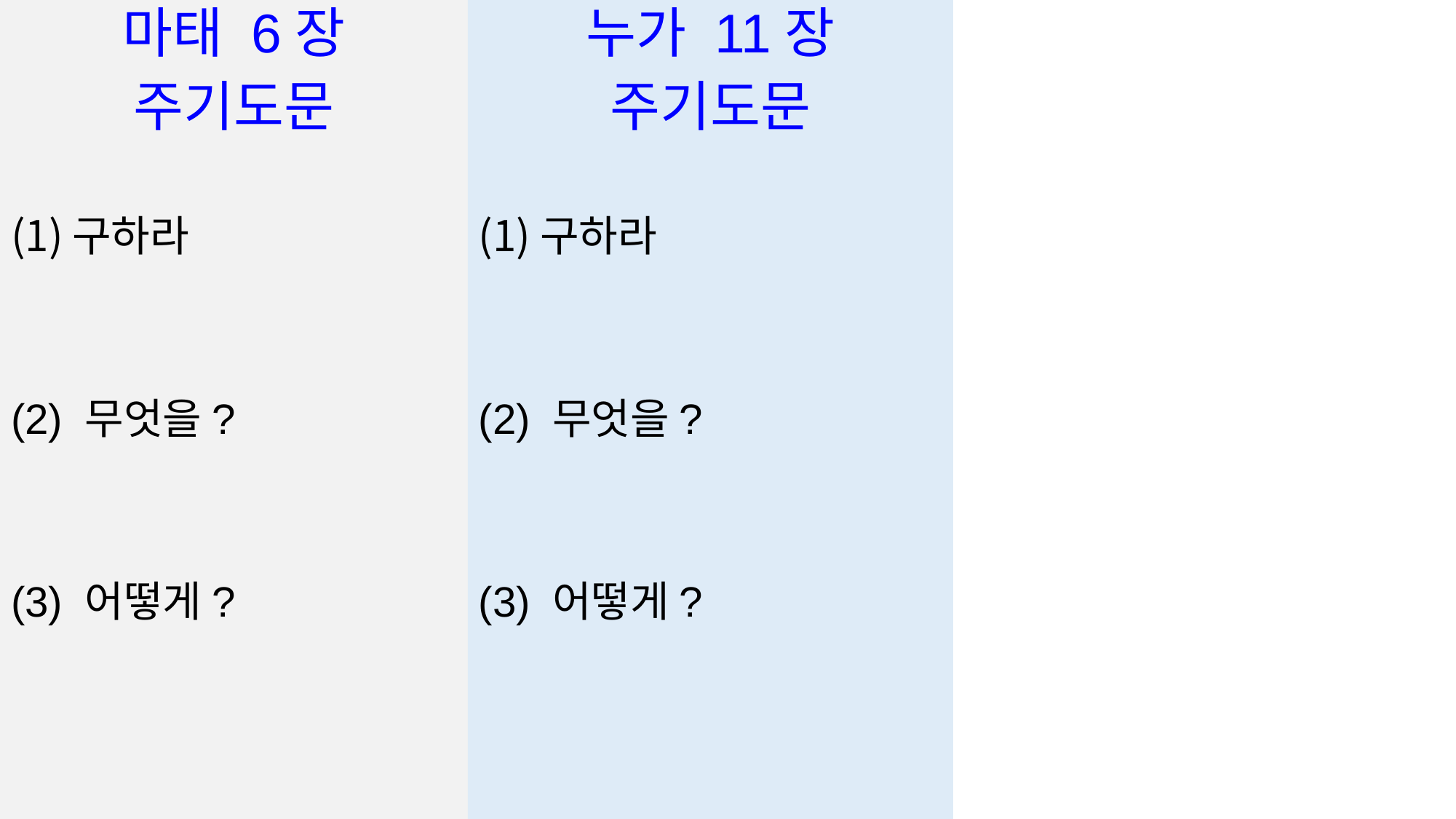

마태 6장
주기도문

구하라

(2) 무엇을?

(3) 어떻게?

누가 11장
주기도문

구하라

(2) 무엇을?

(3) 어떻게?